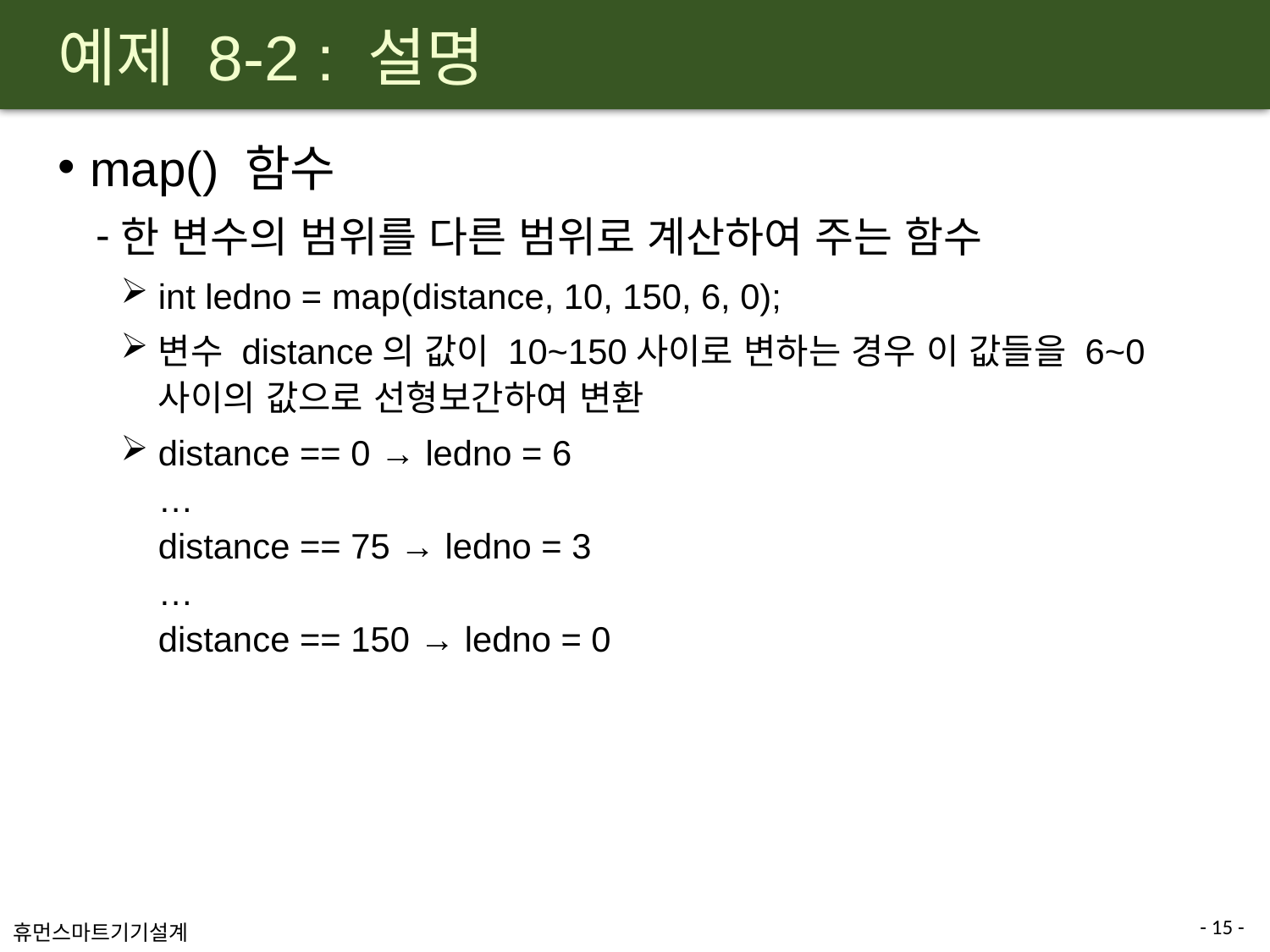

# 예제 8-2 : 설명
map() 함수
한 변수의 범위를 다른 범위로 계산하여 주는 함수
int ledno = map(distance, 10, 150, 6, 0);
변수 distance의 값이 10~150사이로 변하는 경우 이 값들을 6~0 사이의 값으로 선형보간하여 변환
distance == 0 → ledno = 6
…
distance == 75 → ledno = 3
…
distance == 150 → ledno = 0
15